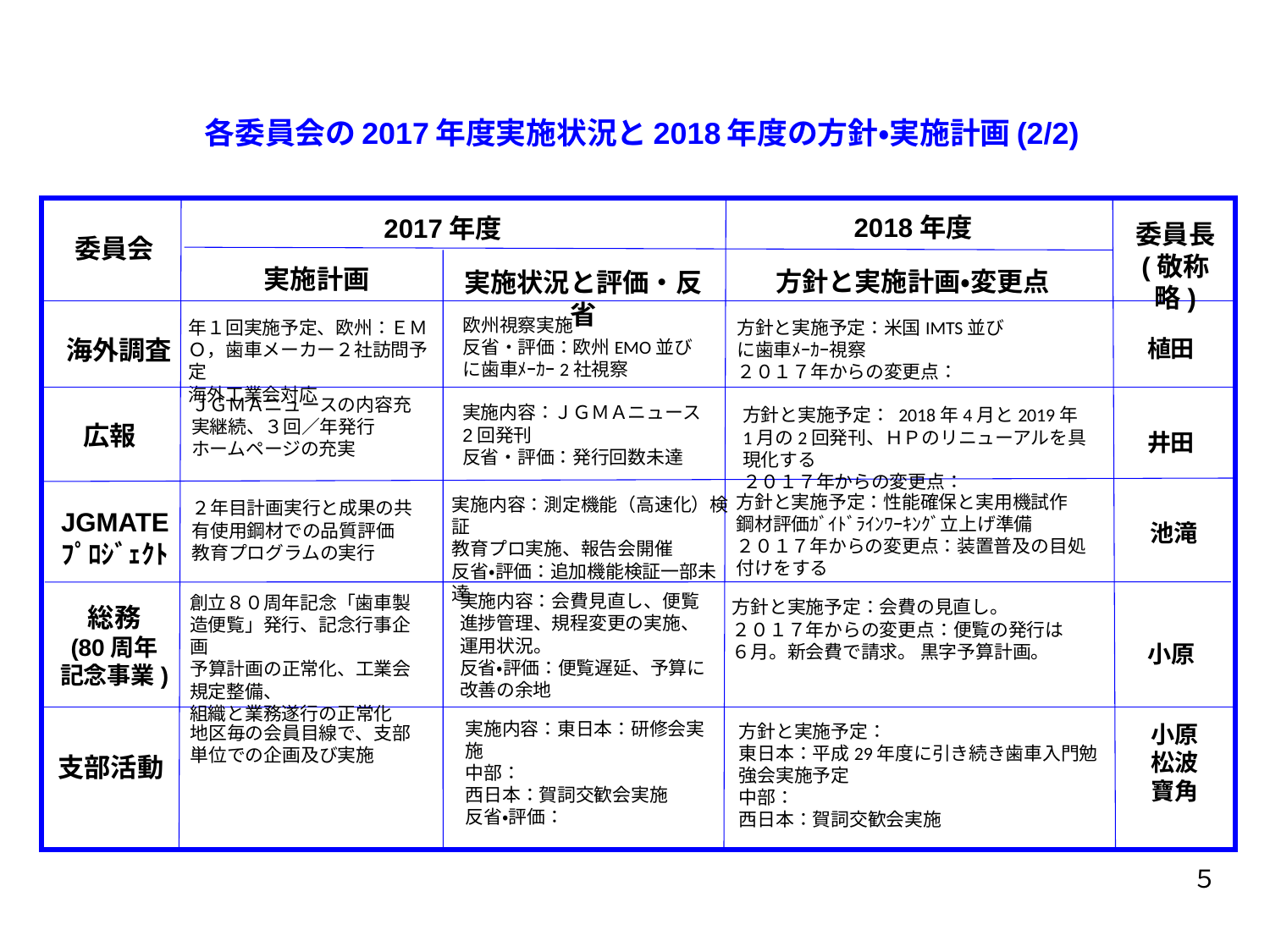

# 各委員会の2017年度実施状況と2018年度の方針・実施計画(2/2)

2018年度
2017年度
委員長
(敬称略)
委員会
実施計画
方針と実施計画・変更点
実施状況と評価・反省
欧州視察実施
反省・評価：欧州EMO並びに歯車ﾒｰｶｰ2社視察
年１回実施予定、欧州：ＥＭＯ，歯車メーカー２社訪問予定
海外工業会対応
方針と実施予定：米国IMTS並びに歯車ﾒｰｶｰ視察
２０１７年からの変更点：
植田
海外調査
ＪＧＭＡニュースの内容充実継続、３回／年発行
ホームページの充実

実施内容：ＪＧＭＡニュース2回発刊
反省・評価：発行回数未達
方針と実施予定： 2018年4月と2019年1月の2回発刊、ＨＰのリニューアルを具現化する
２０１７年からの変更点：
広報
井田
方針と実施予定：性能確保と実用機試作
鋼材評価ｶﾞｲﾄﾞﾗｲﾝﾜｰｷﾝｸﾞ立上げ準備
２０１７年からの変更点：装置普及の目処付けをする
実施内容：測定機能（高速化）検証
教育プロ実施、報告会開催
反省・評価：追加機能検証一部未達
２年目計画実行と成果の共有使用鋼材での品質評価
教育プログラムの実行
JGMATE
ﾌﾟﾛｼﾞｪｸﾄ
池滝
実施内容：会費見直し、便覧進捗管理、規程変更の実施、運用状況。
反省・評価：便覧遅延、予算に改善の余地
創立８０周年記念「歯車製造便覧」発行、記念行事企画
予算計画の正常化、工業会規定整備、
組織と業務遂行の正常化
方針と実施予定：会費の見直し。
２０１７年からの変更点：便覧の発行は６月。新会費で請求。 黒字予算計画。
総務
(80周年
記念事業)
小原
実施内容：東日本：研修会実施
中部：
西日本：賀詞交歓会実施
反省・評価：
小原
松波
寶角
方針と実施予定：
東日本：平成29年度に引き続き歯車入門勉強会実施予定
中部：
西日本：賀詞交歓会実施
地区毎の会員目線で、支部単位での企画及び実施
支部活動
５